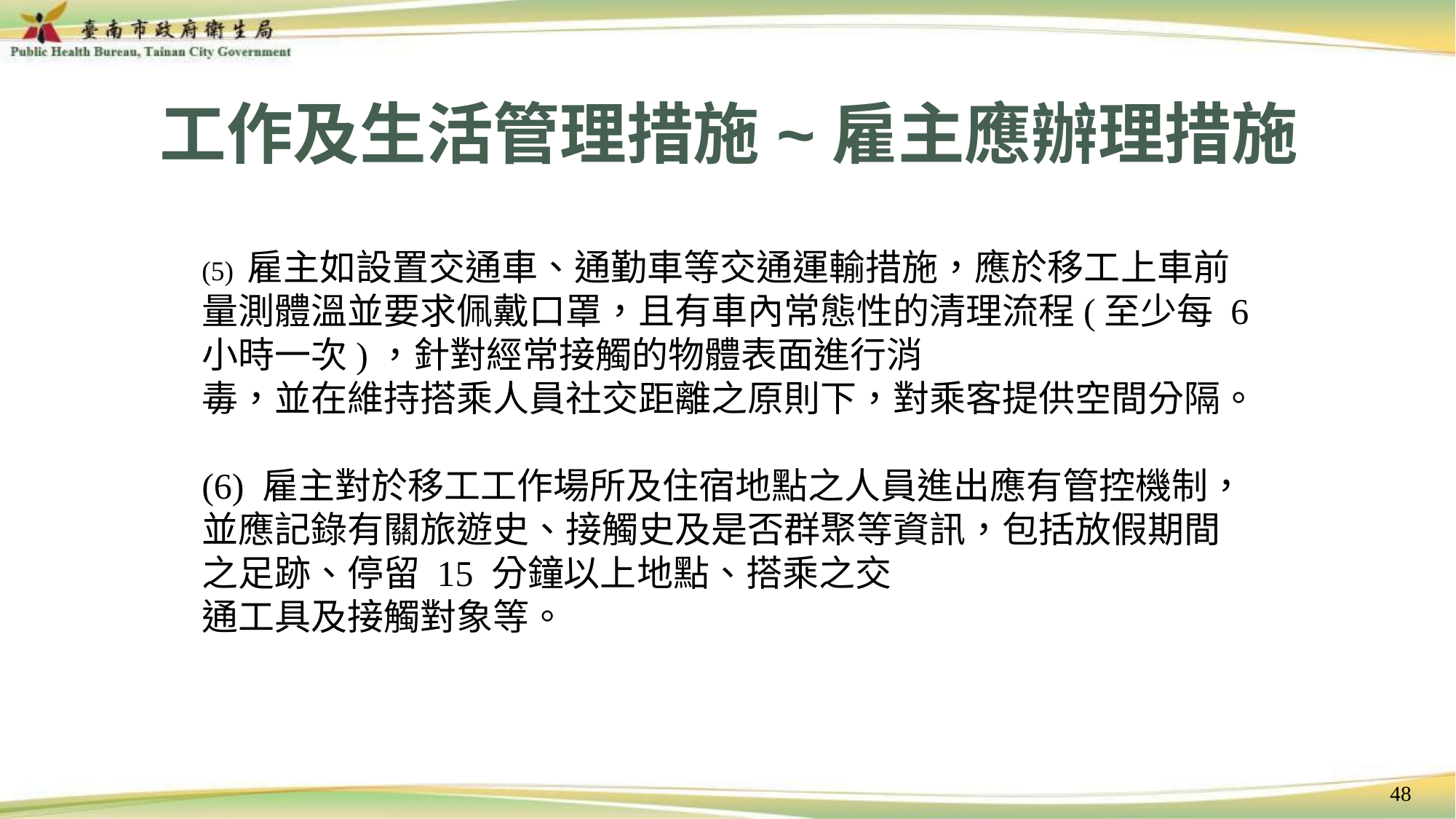

# 工作及生活管理措施~雇主應辦理措施
(5) 雇主如設置交通車、通勤車等交通運輸措施，應於移工上車前量測體溫並要求佩戴口罩，且有車內常態性的清理流程(至少每 6 小時一次)，針對經常接觸的物體表面進行消
毒，並在維持搭乘人員社交距離之原則下，對乘客提供空間分隔。

(6) 雇主對於移工工作場所及住宿地點之人員進出應有管控機制，並應記錄有關旅遊史、接觸史及是否群聚等資訊，包括放假期間之足跡、停留 15 分鐘以上地點、搭乘之交
通工具及接觸對象等。
48